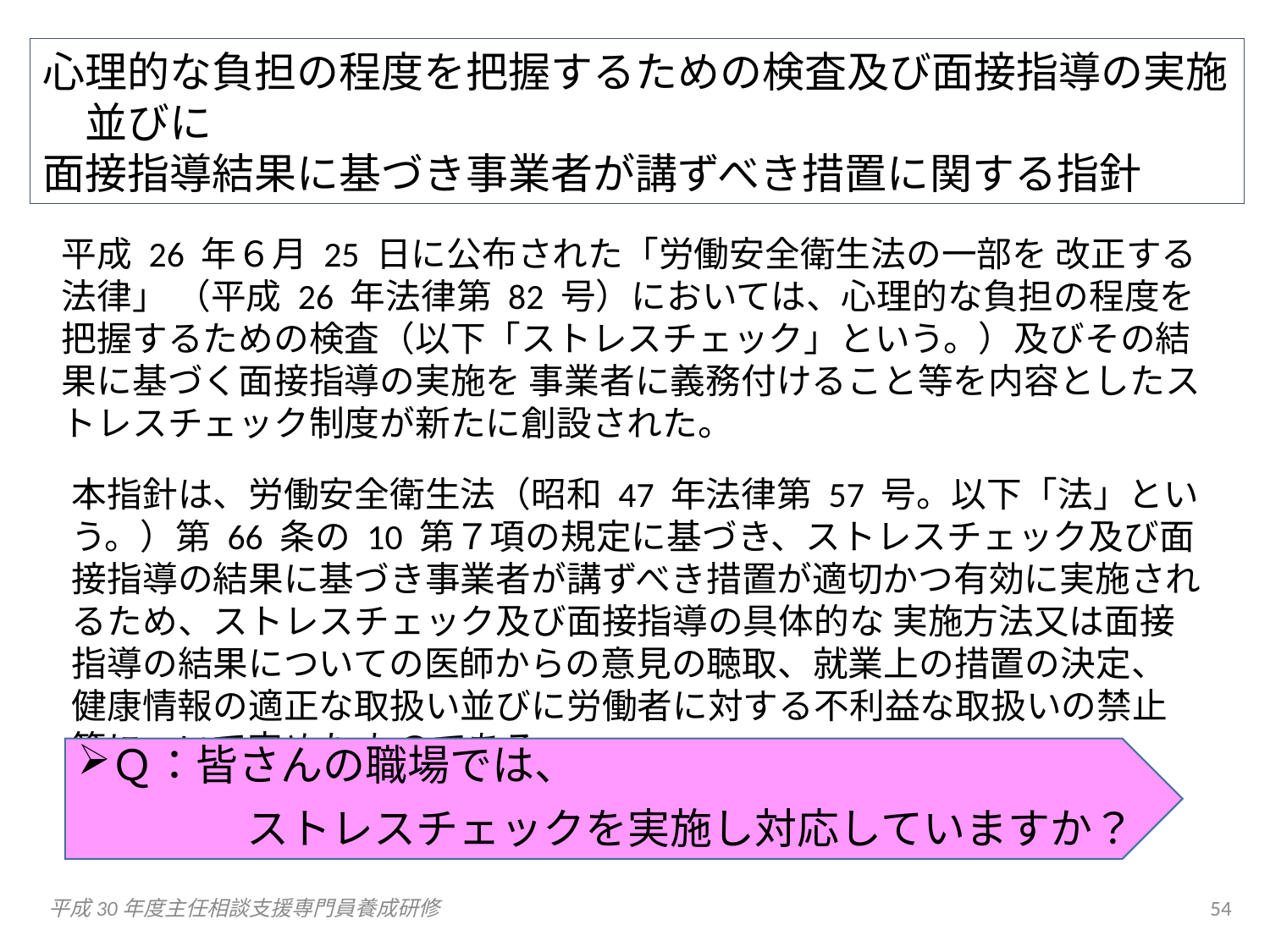

心理的な負担の程度を把握するための検査及び面接指導の実施
　並びに
面接指導結果に基づき事業者が講ずべき措置に関する指針
平成 26 年６月 25 日に公布された「労働安全衛生法の一部を 改正する法律」 （平成 26 年法律第 82 号）においては、心理的な負担の程度を把握するための検査（以下「ストレスチェック」という。）及びその結果に基づく面接指導の実施を 事業者に義務付けること等を内容としたストレスチェック制度が新たに創設された。
本指針は、労働安全衛生法（昭和 47 年法律第 57 号。以下「法」という。）第 66 条の 10 第７項の規定に基づき、ストレスチェック及び面接指導の結果に基づき事業者が講ずべき措置が適切かつ有効に実施されるため、ストレスチェック及び面接指導の具体的な 実施方法又は面接指導の結果についての医師からの意見の聴取、就業上の措置の決定、 健康情報の適正な取扱い並びに労働者に対する不利益な取扱いの禁止等について定めた ものである。
Ｑ：皆さんの職場では、
　　　　ストレスチェックを実施し対応していますか？
平成30年度主任相談支援専門員養成研修
54